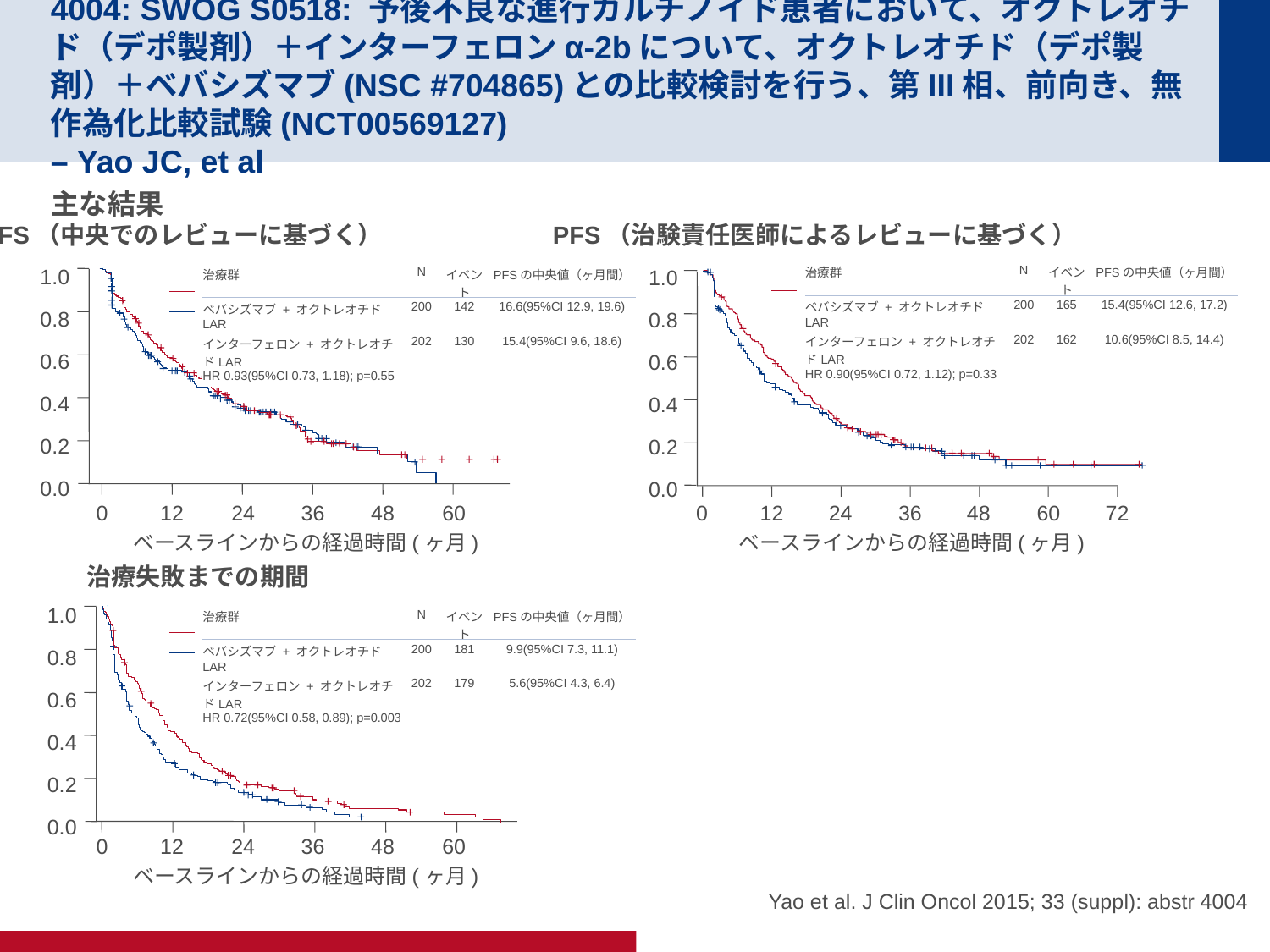

# 4004: SWOG S0518: 予後不良な進行カルチノイド患者において、オクトレオチド（デポ製剤）＋インターフェロンα-2bについて、オクトレオチド（デポ製剤）＋ベバシズマブ(NSC #704865)との比較検討を行う、第III相、前向き、無作為化比較試験(NCT00569127) – Yao JC, et al
主な結果
PFS（中央でのレビューに基づく）
PFS（治験責任医師によるレビューに基づく）
1.0
0.8
0.6
0.4
0.2
0.0
1.0
0.8
0.6
0.4
0.2
0.0
| 治療群 | N | イベント | PFSの中央値（ヶ月間） |
| --- | --- | --- | --- |
| ベバシズマブ + オクトレオチドLAR | 200 | 165 | 15.4(95%CI 12.6, 17.2) |
| インターフェロン + オクトレオチドLAR | 202 | 162 | 10.6(95%CI 8.5, 14.4) |
| HR 0.90(95%CI 0.72, 1.12); p=0.33 |  |  |  |
| 治療群 | N | イベント | PFSの中央値（ヶ月間） |
| --- | --- | --- | --- |
| ベバシズマブ + オクトレオチドLAR | 200 | 142 | 16.6(95%CI 12.9, 19.6) |
| インターフェロン + オクトレオチドLAR | 202 | 130 | 15.4(95%CI 9.6, 18.6) |
| HR 0.93(95%CI 0.73, 1.18); p=0.55 |  |  |  |

	0	12	24	36	48	60
	0	12	24	36	48	60	72
ベースラインからの経過時間(ヶ月)
ベースラインからの経過時間(ヶ月)
治療失敗までの期間
1.0
0.8
0.6
0.4
0.2
0.0
| 治療群 | N | イベント | PFSの中央値（ヶ月間） |
| --- | --- | --- | --- |
| ベバシズマブ + オクトレオチドLAR | 200 | 181 | 9.9(95%CI 7.3, 11.1) |
| インターフェロン + オクトレオチドLAR | 202 | 179 | 5.6(95%CI 4.3, 6.4) |
| HR 0.72(95%CI 0.58, 0.89); p=0.003 |  |  |  |

	0	12	24	36	48	60
Yao et al. J Clin Oncol 2015; 33 (suppl): abstr 4004
ベースラインからの経過時間(ヶ月)